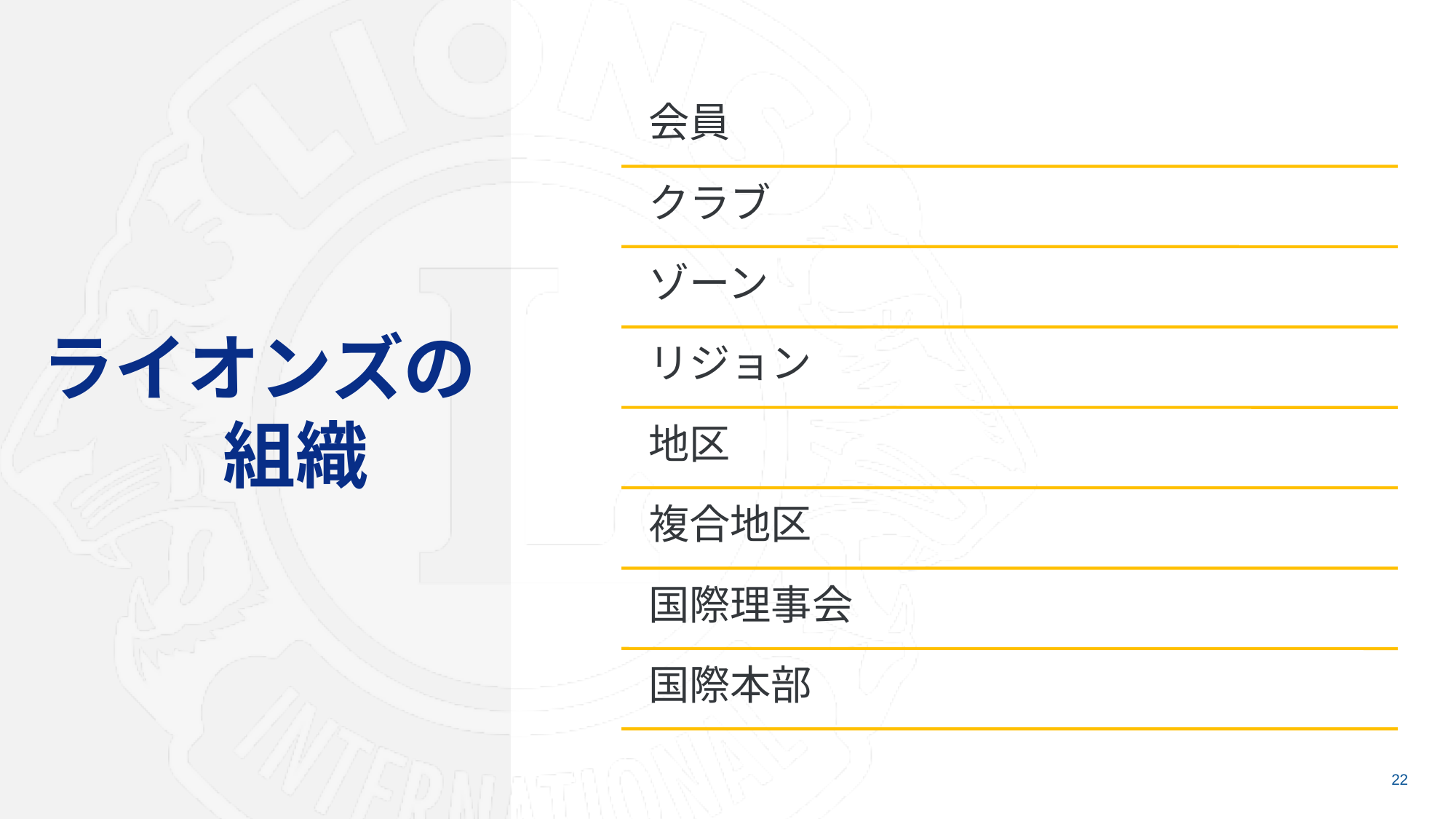

会員
クラブ
ゾーン
リジョン
地区
複合地区
国際理事会
国際本部
　ライオンズの　　組織